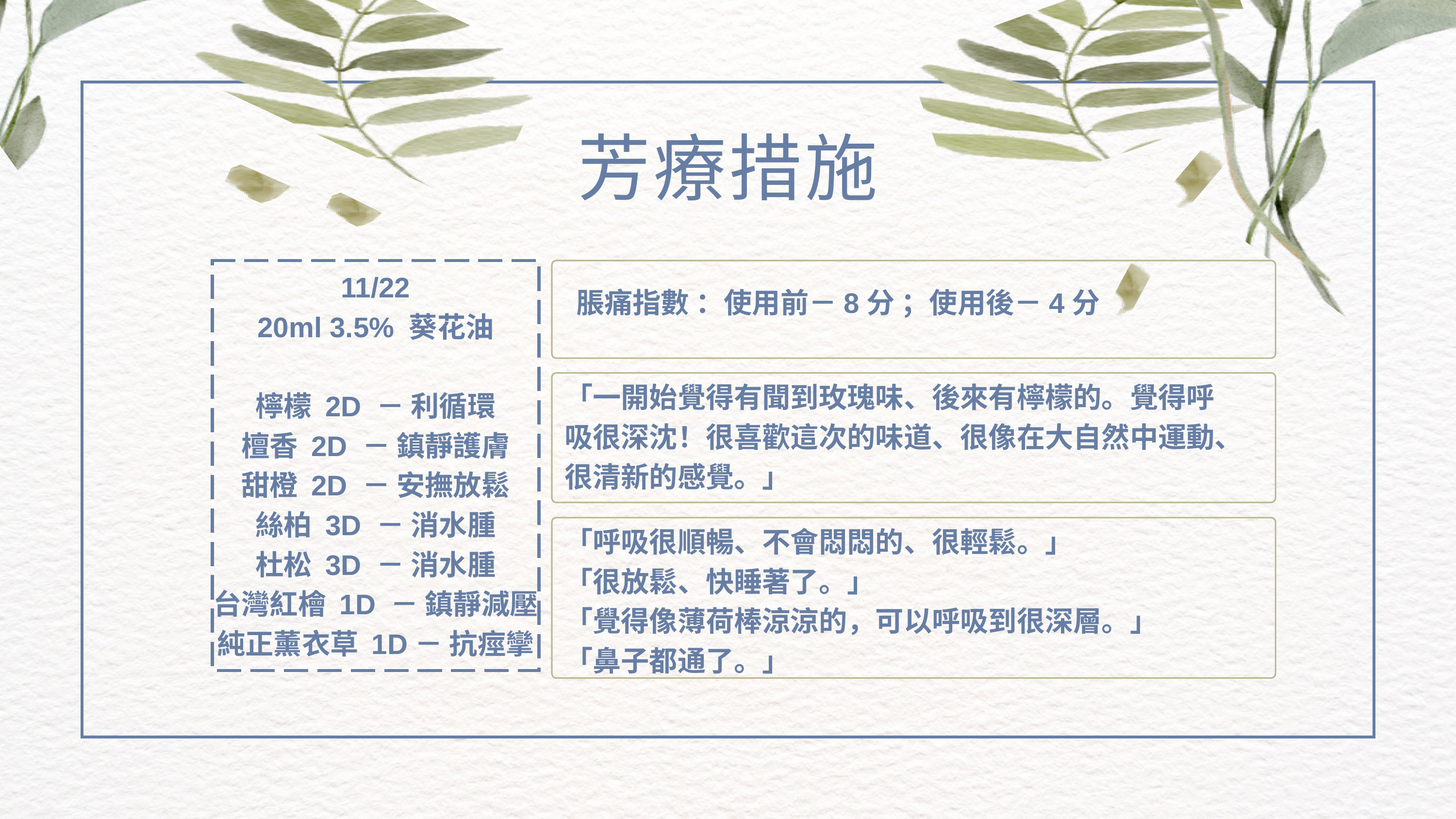

芳療措施

11/22
20ml 3.5% 葵花油

檸檬 2D － 利循環
檀香 2D － 鎮靜護膚
甜橙 2D － 安撫放鬆
絲柏 3D － 消水腫
杜松 3D － 消水腫
台灣紅檜 1D － 鎮靜減壓
純正薰衣草 1D－ 抗痙攣
脹痛指數 ：使用前－8分 ；使用後－4分

「一開始覺得有聞到玫瑰味、後來有檸檬的。覺得呼吸很深沈！很喜歡這次的味道、很像在大自然中運動、很清新的感覺。」

「呼吸很順暢、不會悶悶的、很輕鬆。」
「很放鬆、快睡著了。」
「覺得像薄荷棒涼涼的，可以呼吸到很深層。」
「鼻子都通了。」